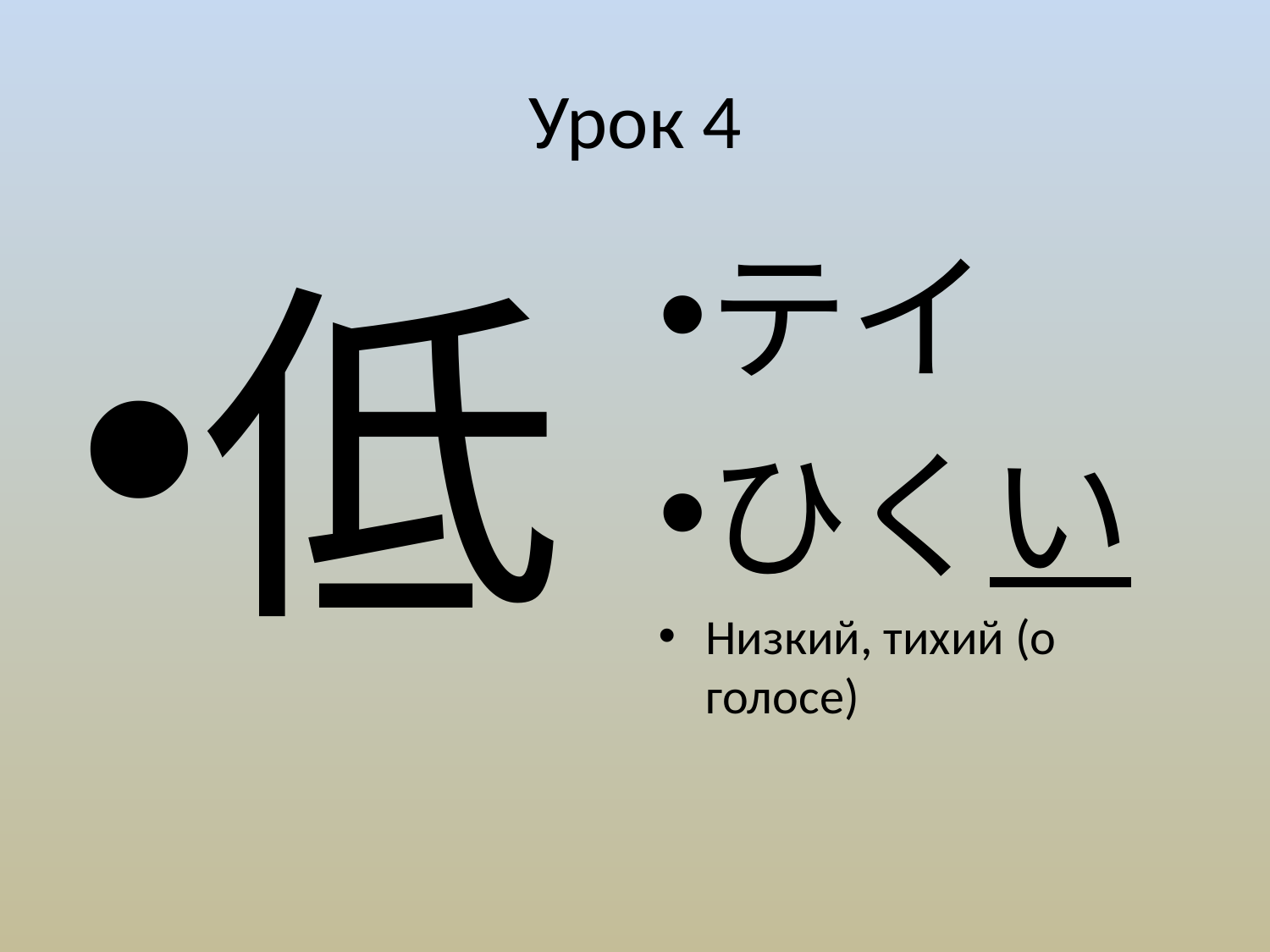

# Урок 4
低
テイ
ひくい
Низкий, тихий (о голосе)